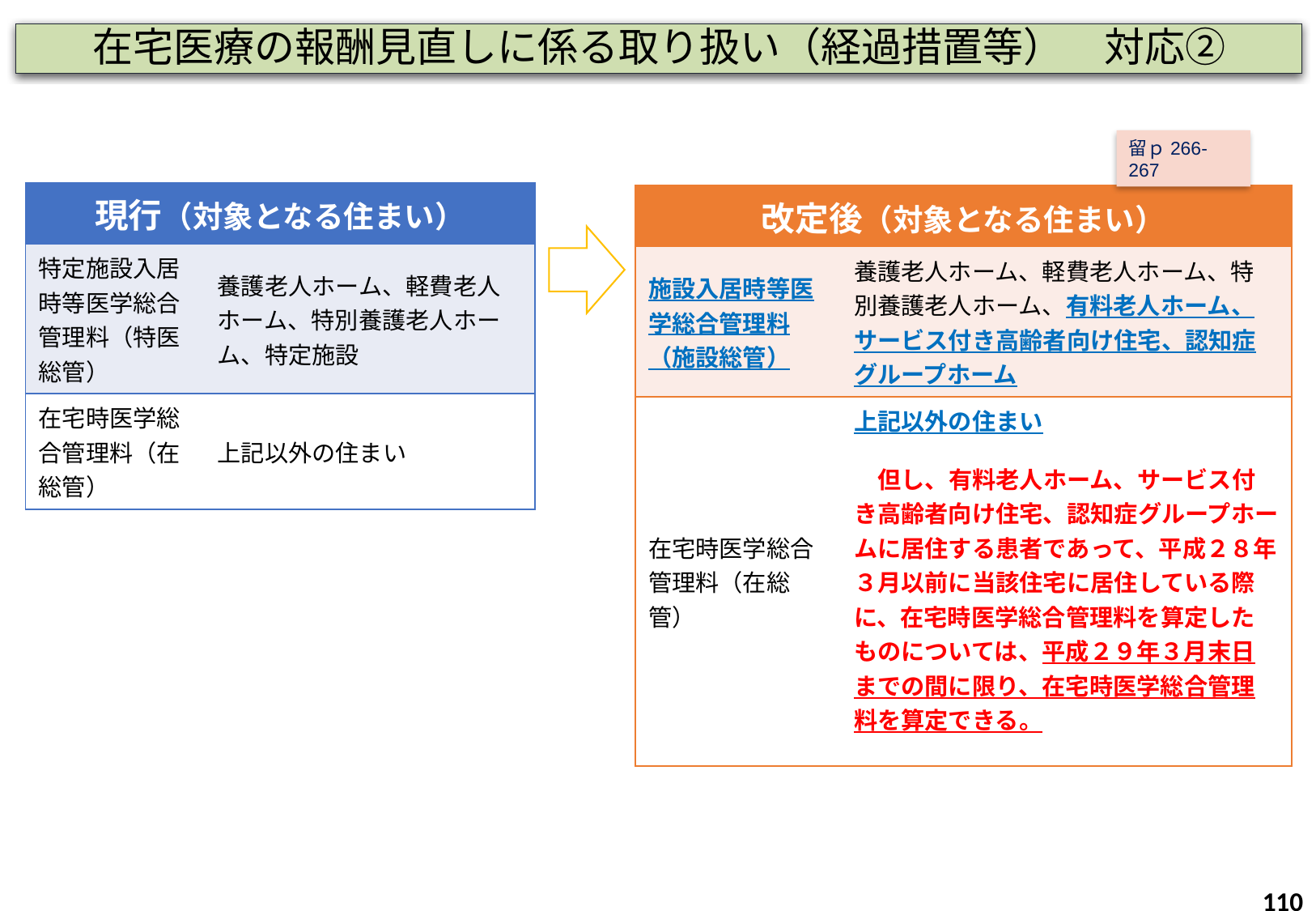

在宅医療の報酬見直しに係る取り扱い（経過措置等）　対応②
留ｐ266-267
| 現行（対象となる住まい） |  |
| --- | --- |
| 特定施設入居時等医学総合管理料（特医総管） | 養護老人ホーム、軽費老人ホーム、特別養護老人ホーム、特定施設 |
| 在宅時医学総合管理料（在総管） | 上記以外の住まい |
| 改定後（対象となる住まい） |  |
| --- | --- |
| 施設入居時等医学総合管理料（施設総管） | 養護老人ホーム、軽費老人ホーム、特別養護老人ホーム、有料老人ホーム、サービス付き高齢者向け住宅、認知症グループホーム |
| 在宅時医学総合管理料（在総管） | 上記以外の住まい 　但し、有料老人ホーム、サービス付き高齢者向け住宅、認知症グループホームに居住する患者であって、平成２８年３月以前に当該住宅に居住している際に、在宅時医学総合管理料を算定したものについては、平成２９年３月末日までの間に限り、在宅時医学総合管理料を算定できる。 |

110